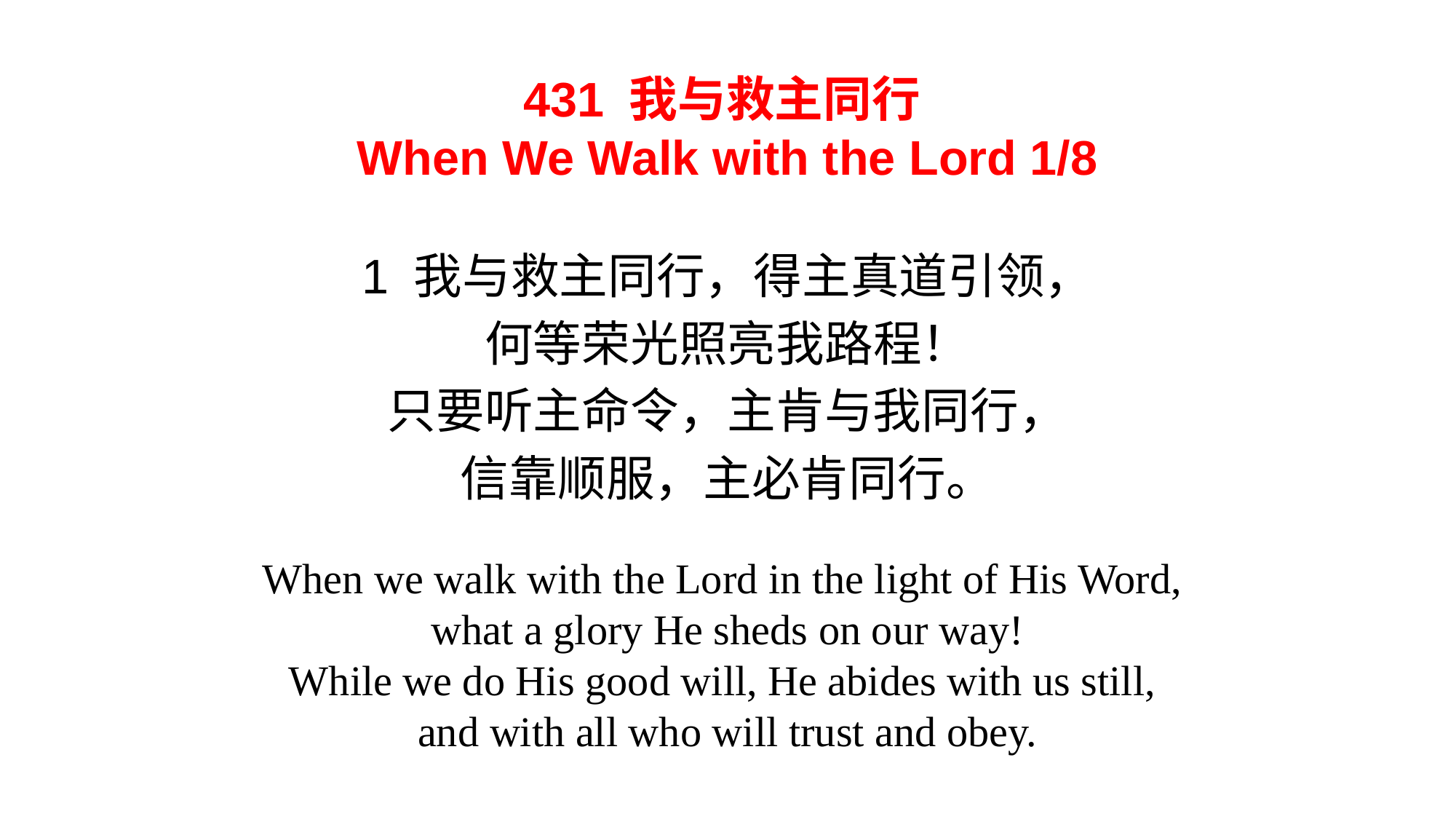

# 431 我与救主同行 When We Walk with the Lord 1/8
1 我与救主同行，得主真道引领，
何等荣光照亮我路程！
只要听主命令，主肯与我同行，
信靠顺服，主必肯同行。

When we walk with the Lord in the light of His Word,
what a glory He sheds on our way!
While we do His good will, He abides with us still,
and with all who will trust and obey.